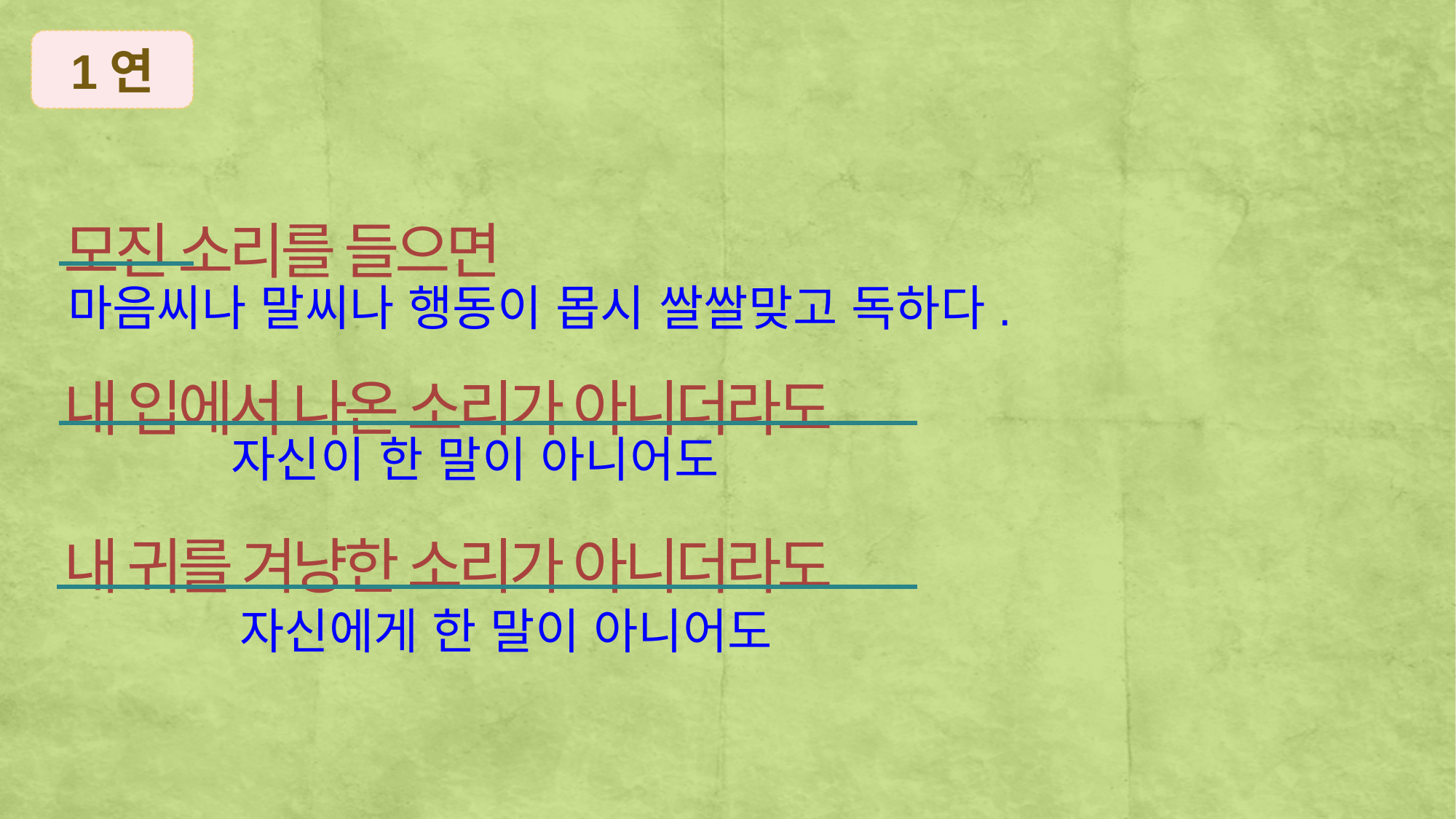

1연
모진 소리를 들으면
내 입에서 나온 소리가 아니더라도
내 귀를 겨냥한 소리가 아니더라도
마음씨나 말씨나 행동이 몹시 쌀쌀맞고 독하다.
자신이 한 말이 아니어도
자신에게 한 말이 아니어도